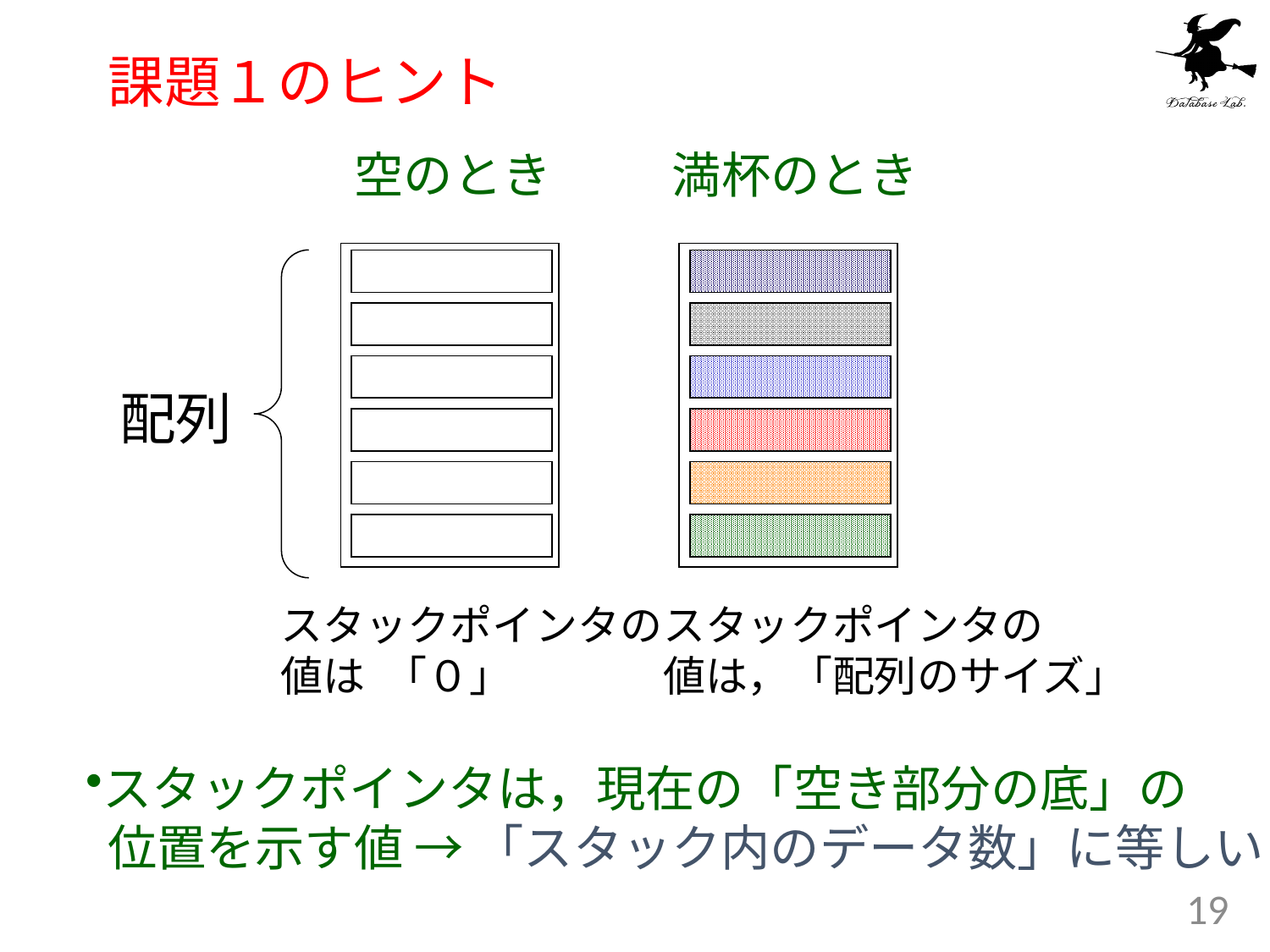

# 課題１のヒント
空のとき
満杯のとき

配列

スタックポインタの
値は  「０」
スタックポインタの
値は，「配列のサイズ」
スタックポインタは，現在の「空き部分の底」の
  位置を示す値 → 「スタック内のデータ数」に等しい
19